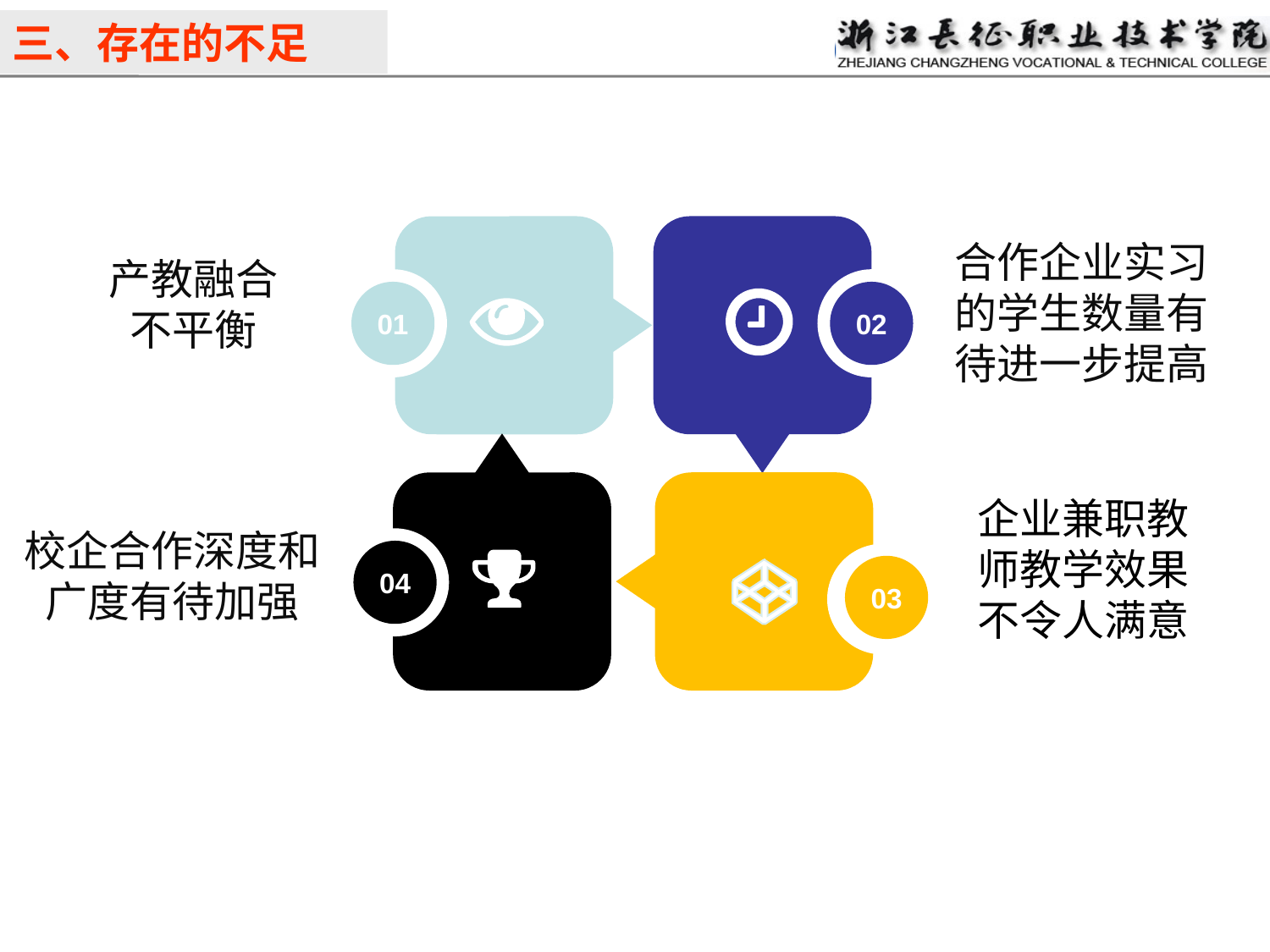

三、存在的不足

合作企业实习的学生数量有待进一步提高
产教融合
不平衡

01

02

企业兼职教师教学效果不令人满意
校企合作深度和广度有待加强

04

03

03

03